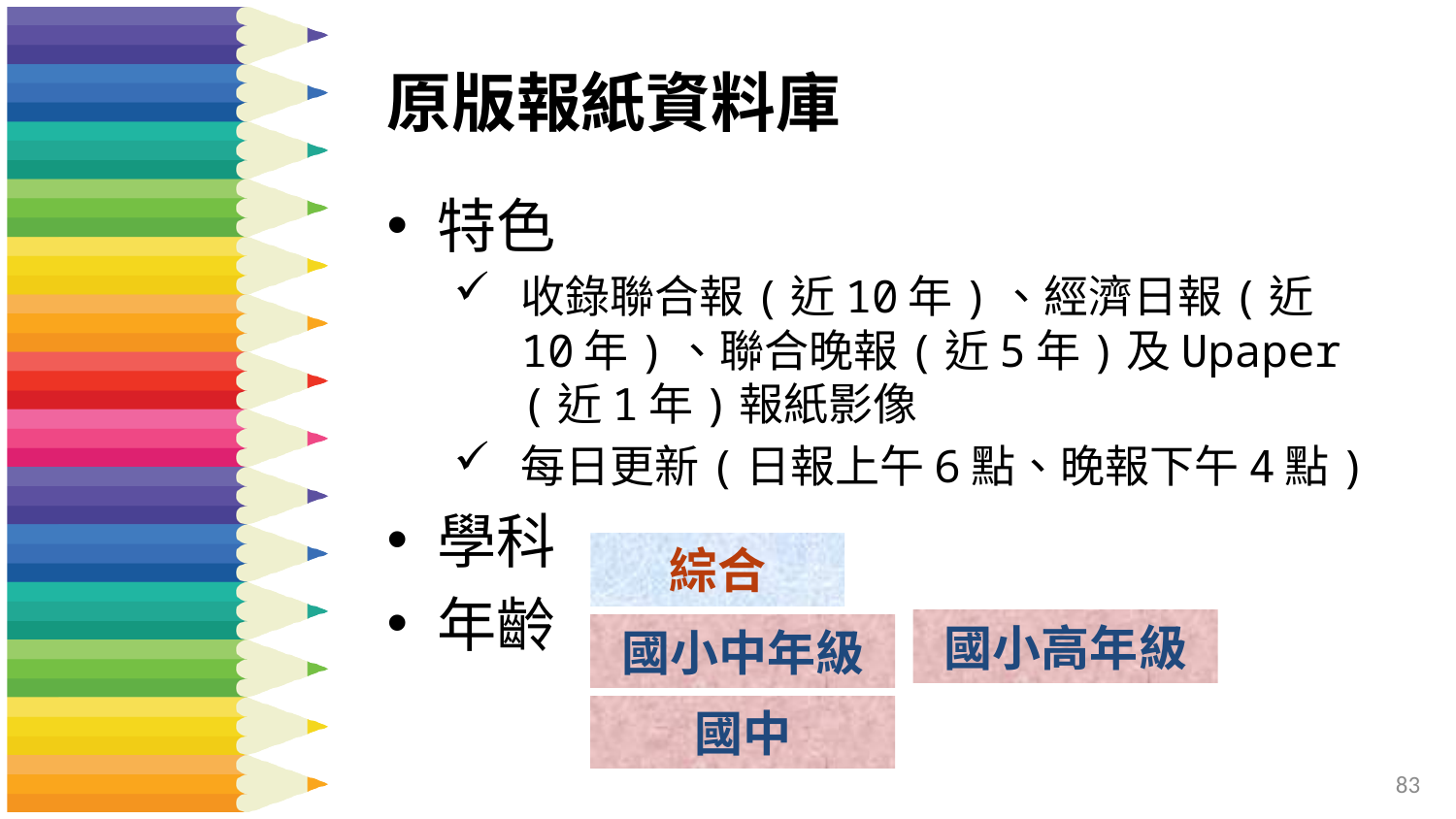

# 原版報紙資料庫
特色
收錄聯合報(近10年)、經濟日報(近10年)、聯合晚報(近5年)及Upaper (近1年)報紙影像
每日更新(日報上午6點、晚報下午4點)
學科
年齡

綜合
國小高年級
國小中年級
國中
83